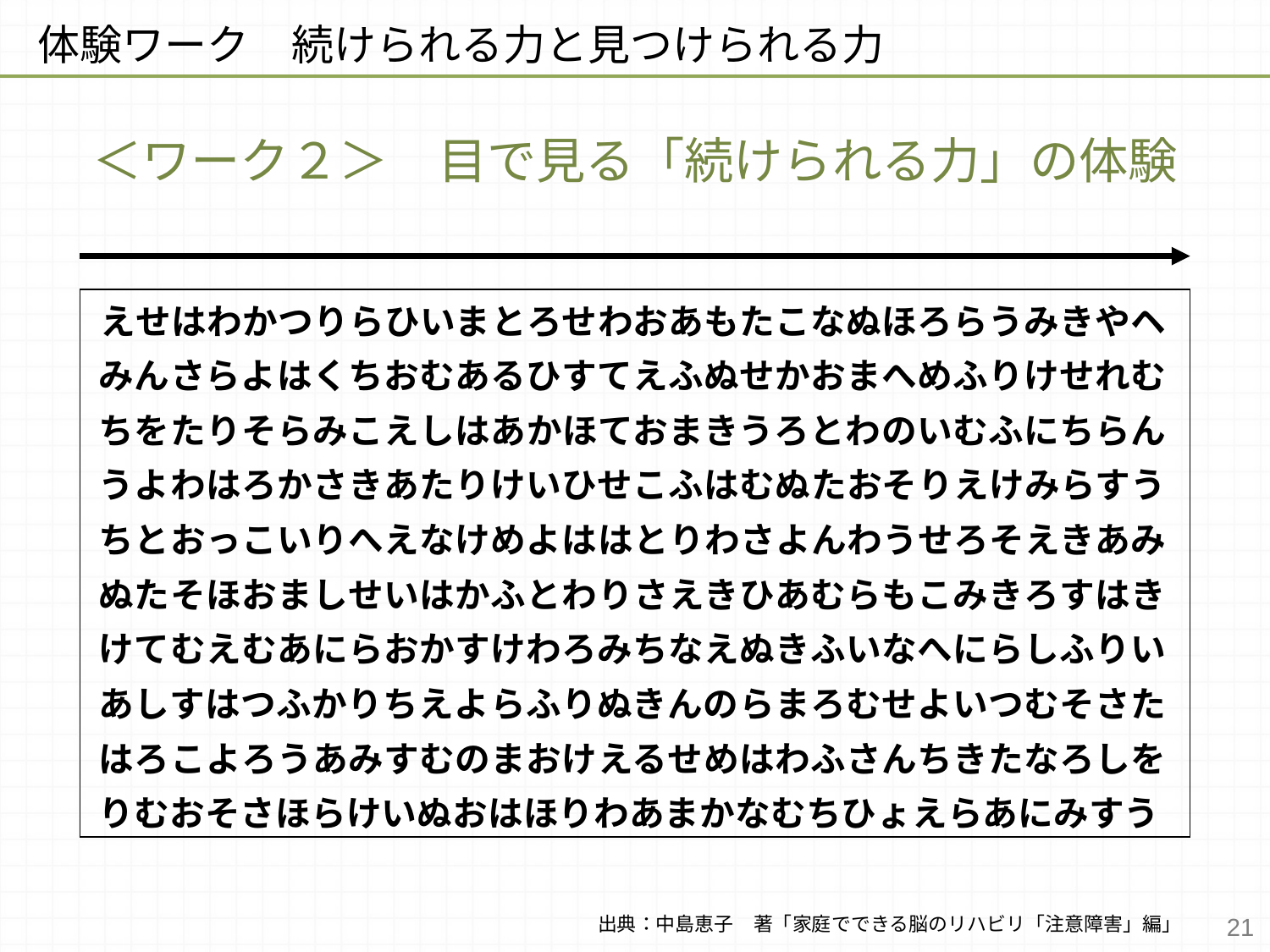

体験ワーク　続けられる力と見つけられる力
＜ワーク２＞　目で見る「続けられる力」の体験

| えせはわかつりらひいまとろせわおあもたこなぬほろらうみきやヘみんさらよはくちおむあるひすてえふぬせかおまへめふりけせれむちをたりそらみこえしはあかほておまきうろとわのいむふにちらんうよわはろかさきあたりけいひせこふはむぬたおそりえけみらすうちとおっこいりへえなけめよははとりわさよんわうせろそえきあみぬたそほおましせいはかふとわりさえきひあむらもこみきろすはきけてむえむあにらおかすけわろみちなえぬきふいなへにらしふりいあしすはつふかりちえよらふりぬきんのらまろむせよいつむそさたはろこよろうあみすむのまおけえるせめはわふさんちきたなろしをりむおそさほらけいぬおはほりわあまかなむちひょえらあにみすう |
| --- |
21
出典：中島恵子　著「家庭でできる脳のリハビリ「注意障害」編」